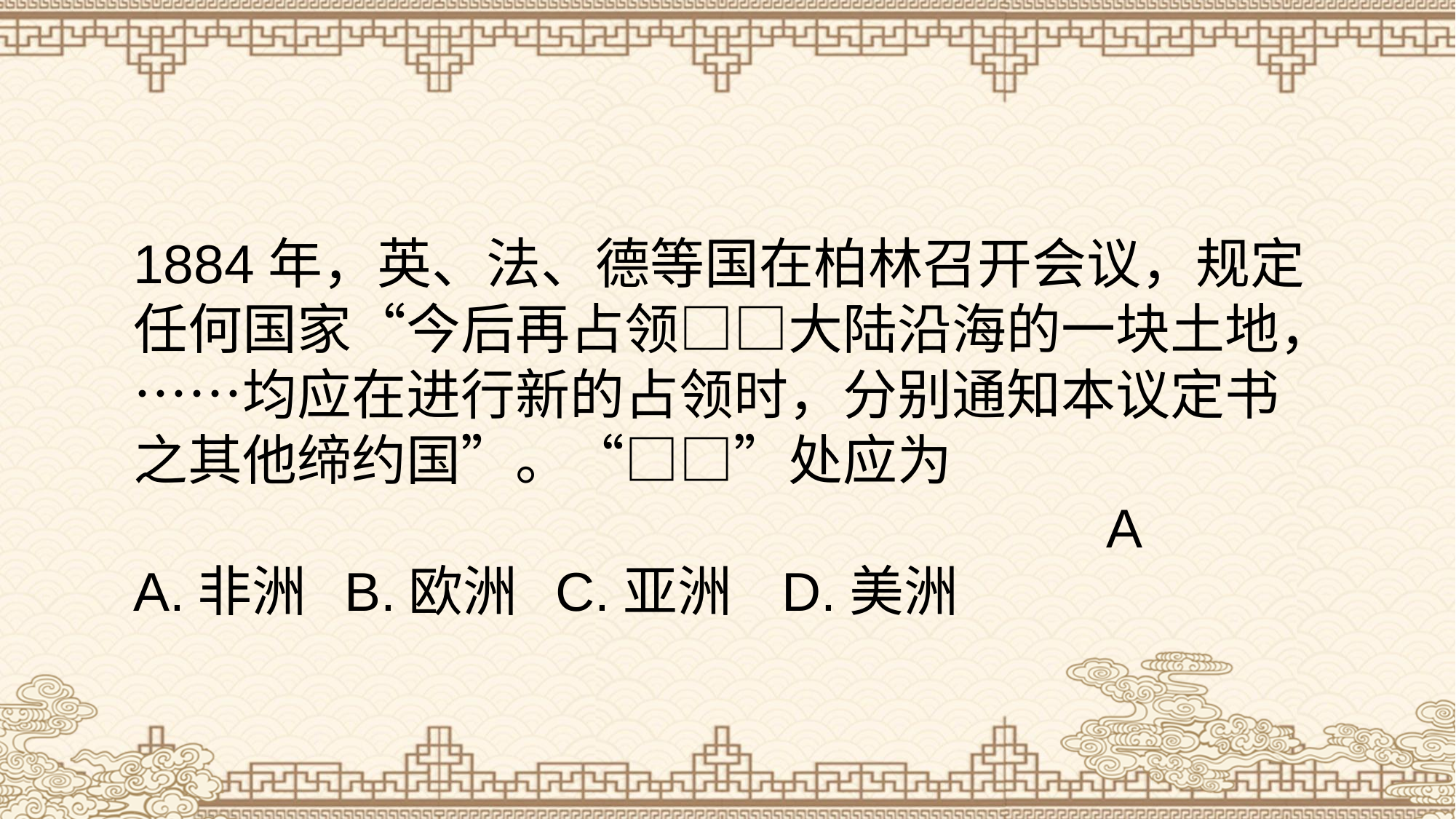

1884年，英、法、德等国在柏林召开会议，规定任何国家“今后再占领□□大陆沿海的一块土地，……均应在进行新的占领时，分别通知本议定书之其他缔约国”。“□□”处应为

A.非洲  B.欧洲  C.亚洲   D.美洲
A